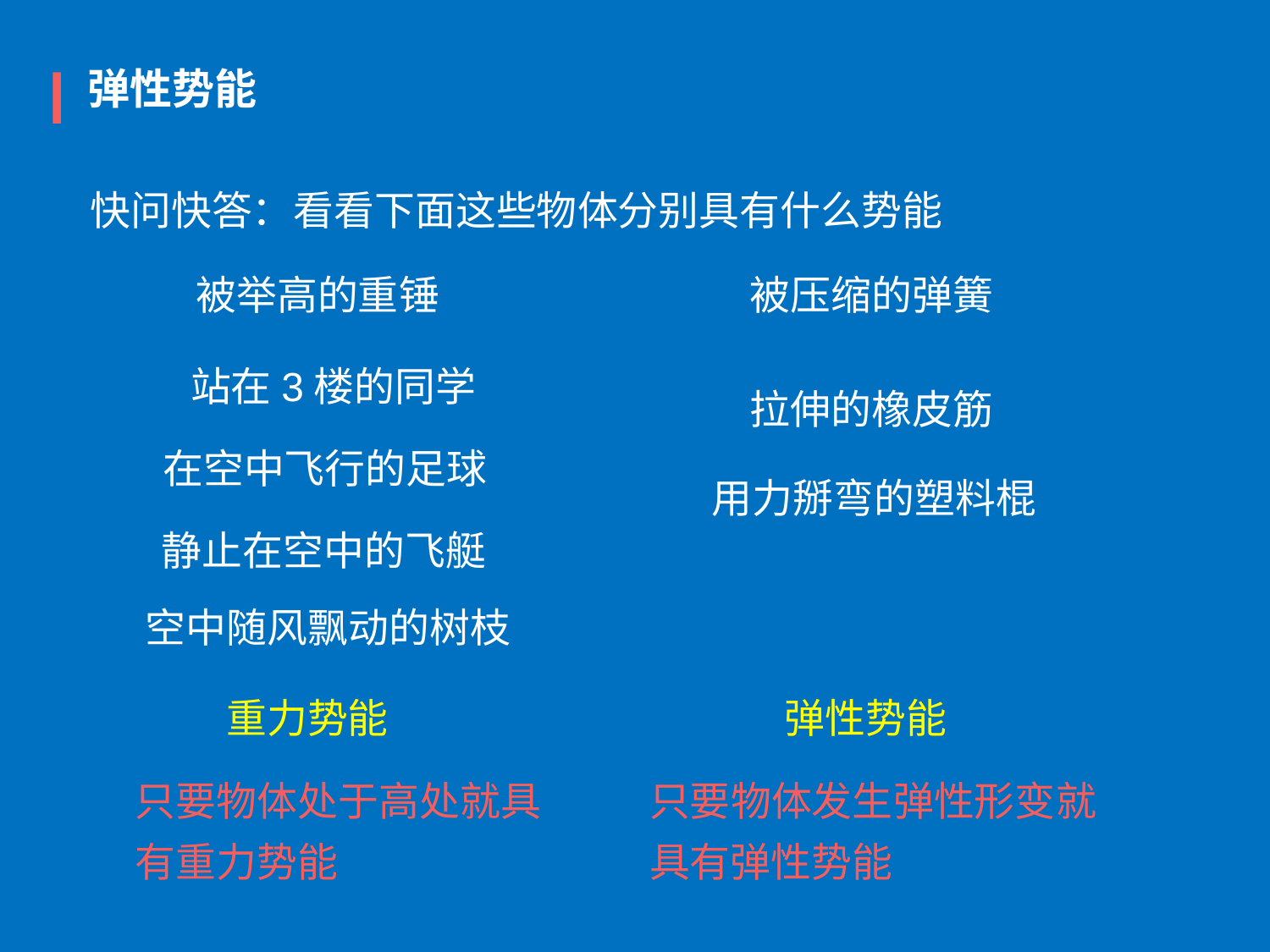

弹性势能

快问快答：看看下面这些物体分别具有什么势能
被举高的重锤
被压缩的弹簧
站在3楼的同学
拉伸的橡皮筋
在空中飞行的足球

用力掰弯的塑料棍
静止在空中的飞艇
空中随风飘动的树枝
重力势能
弹性势能
只要物体处于高处就具
有重力势能
只要物体发生弹性形变就
具有弹性势能